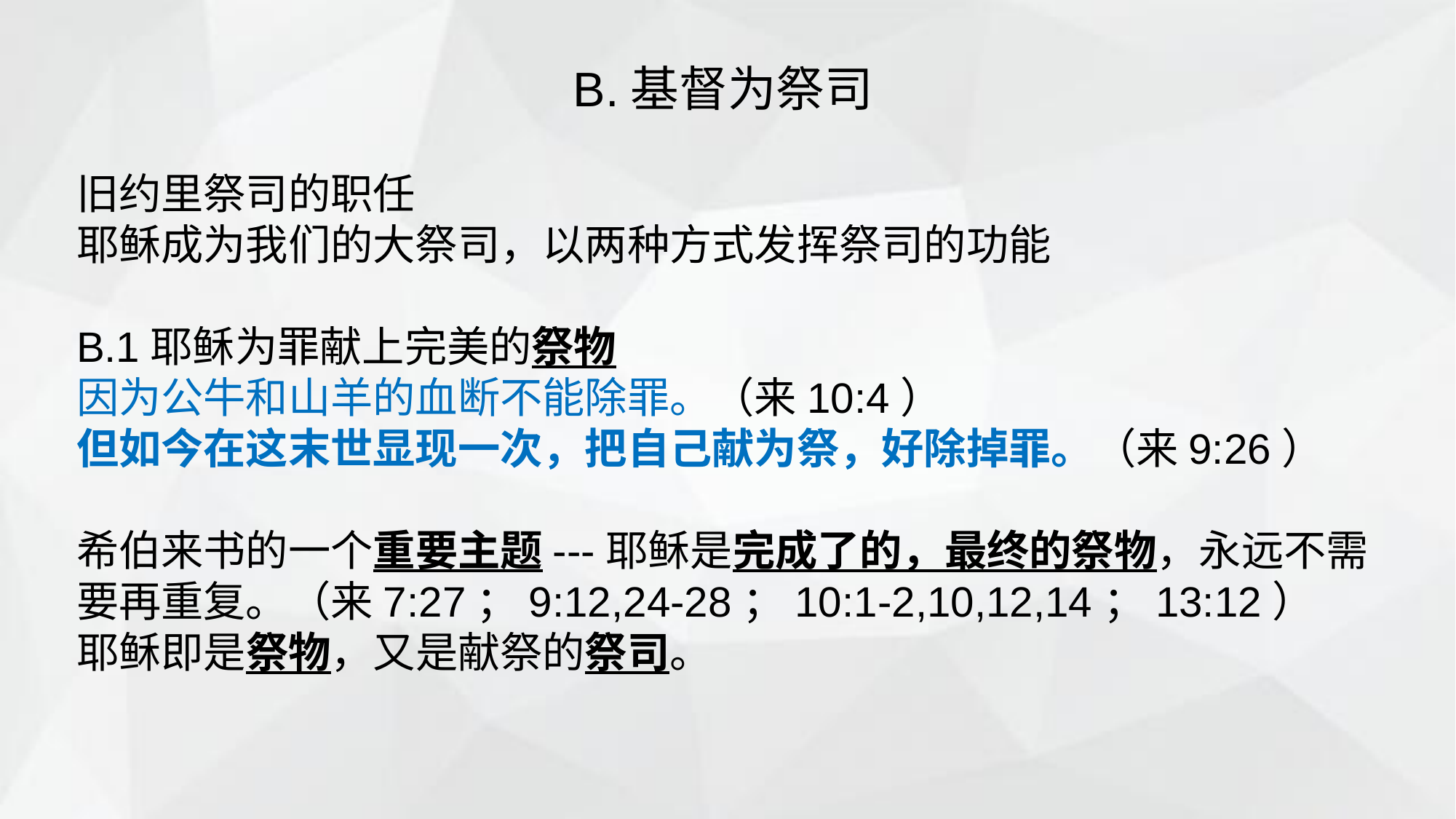

B.基督为祭司

旧约里祭司的职任
耶稣成为我们的大祭司，以两种方式发挥祭司的功能

B.1耶稣为罪献上完美的祭物
因为公牛和山羊的血断不能除罪。（来10:4）
但如今在这末世显现一次，把自己献为祭，好除掉罪。（来9:26）

希伯来书的一个重要主题---耶稣是完成了的，最终的祭物，永远不需要再重复。（来7:27；9:12,24-28；10:1-2,10,12,14；13:12）
耶稣即是祭物，又是献祭的祭司。

12